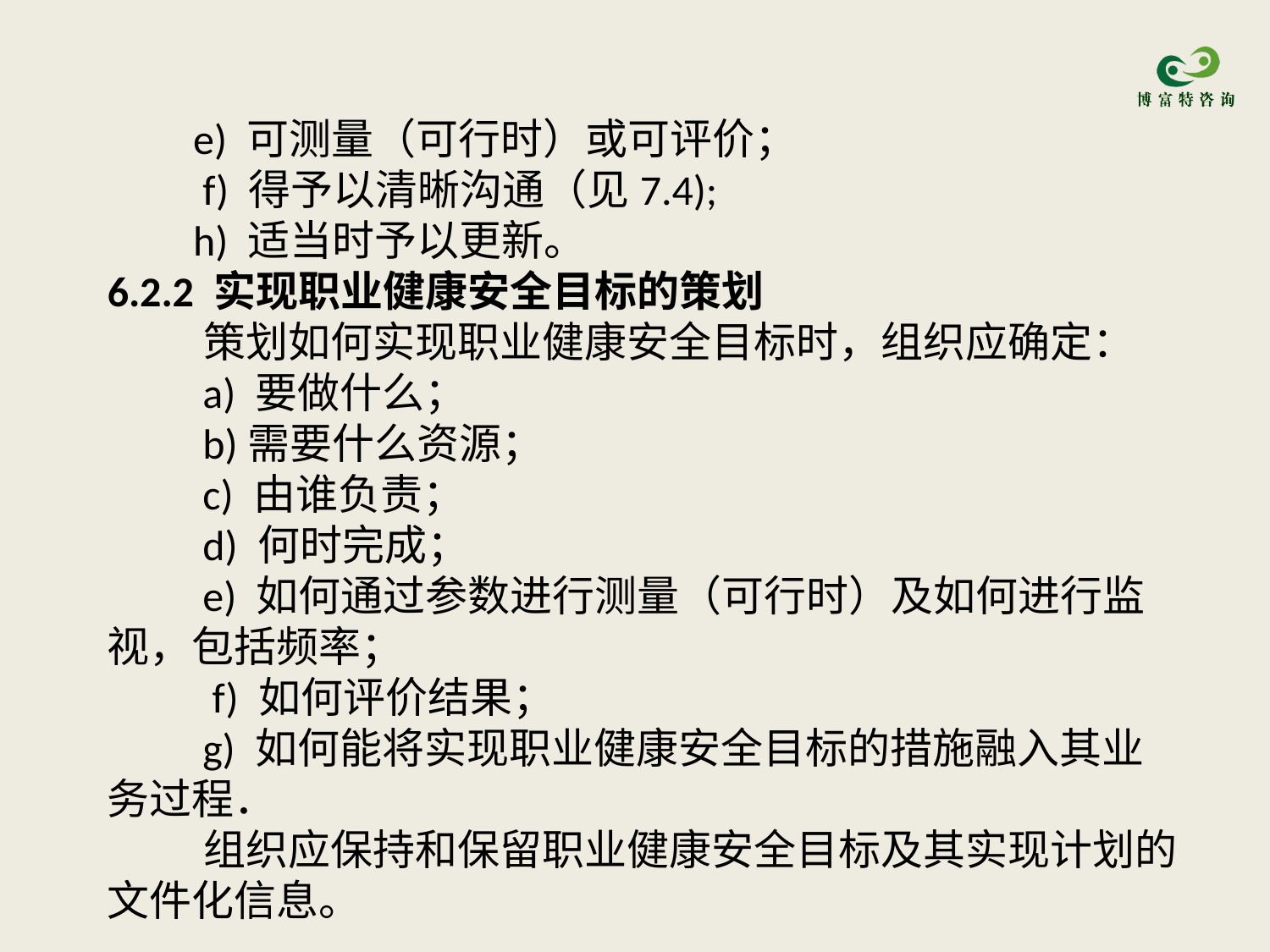

e) 可测量（可行时）或可评价；
          f) 得予以清晰沟通（见7.4);
         h) 适当时予以更新。
6.2.2 实现职业健康安全目标的策划
         策划如何实现职业健康安全目标时，组织应确定：
          a) 要做什么；
          b)需要什么资源；
          c) 由谁负责；
          d) 何时完成；
          e) 如何通过参数进行测量（可行时）及如何进行监视，包括频率；
           f) 如何评价结果；
          g) 如何能将实现职业健康安全目标的措施融入其业务过程．
         组织应保持和保留职业健康安全目标及其实现计划的文件化信息。